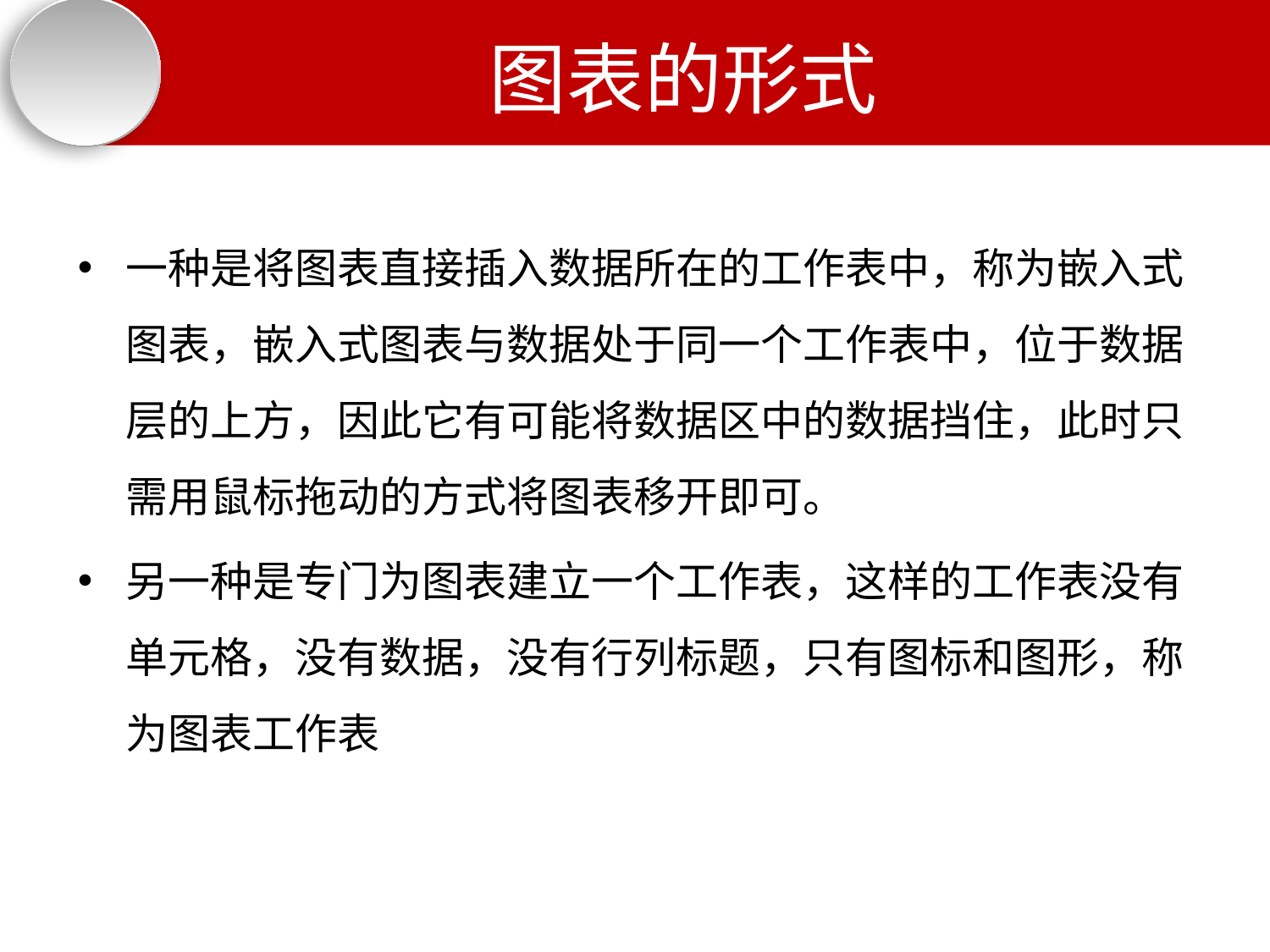

# 图表的形式
一种是将图表直接插入数据所在的工作表中，称为嵌入式图表，嵌入式图表与数据处于同一个工作表中，位于数据层的上方，因此它有可能将数据区中的数据挡住，此时只需用鼠标拖动的方式将图表移开即可。
另一种是专门为图表建立一个工作表，这样的工作表没有单元格，没有数据，没有行列标题，只有图标和图形，称为图表工作表

37